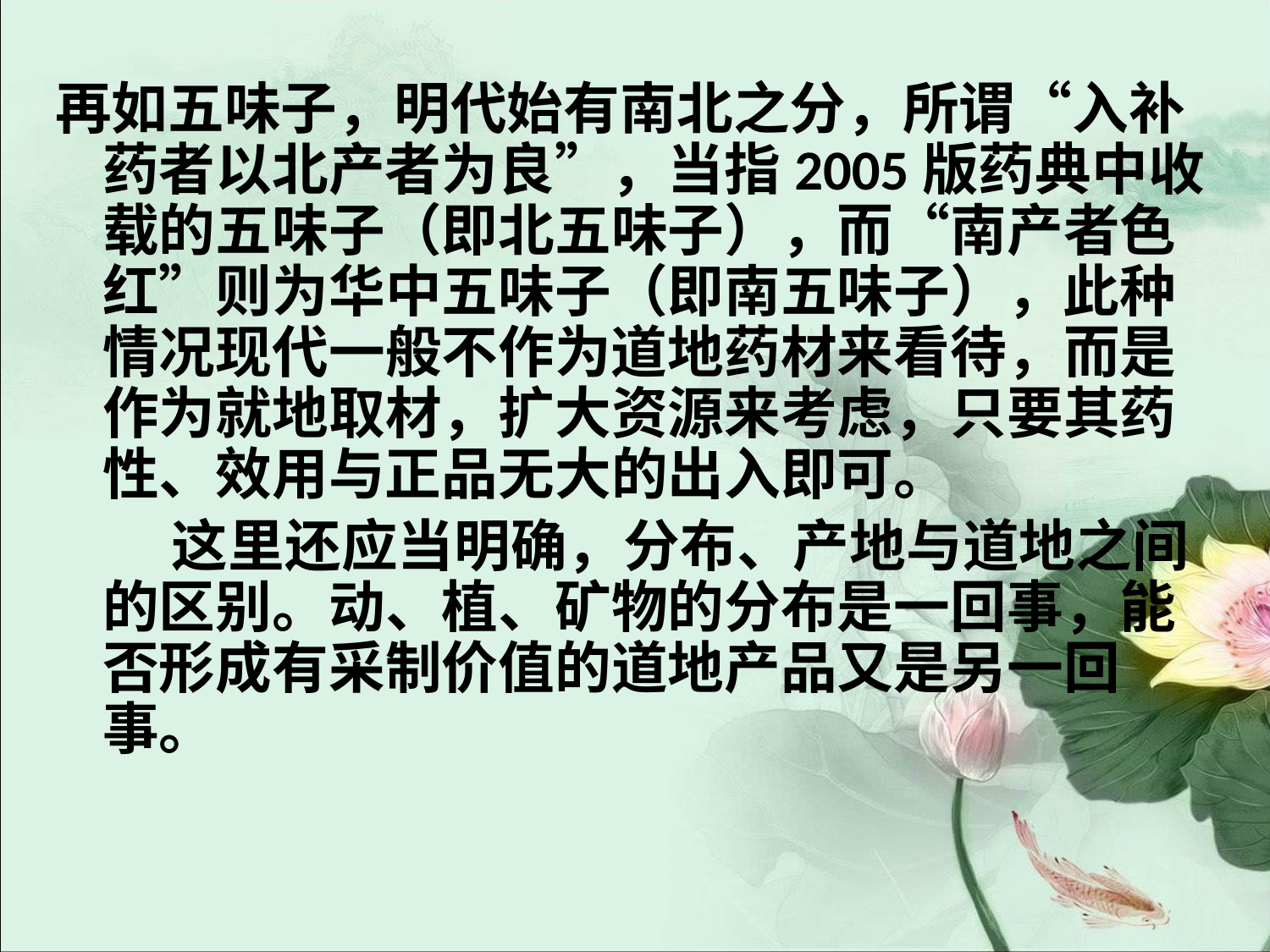

#
再如五味子，明代始有南北之分，所谓“入补药者以北产者为良”，当指2005版药典中收载的五味子（即北五味子），而“南产者色红”则为华中五味子（即南五味子），此种情况现代一般不作为道地药材来看待，而是作为就地取材，扩大资源来考虑，只要其药性、效用与正品无大的出入即可。
        这里还应当明确，分布、产地与道地之间的区别。动、植、矿物的分布是一回事，能否形成有采制价值的道地产品又是另一回事。